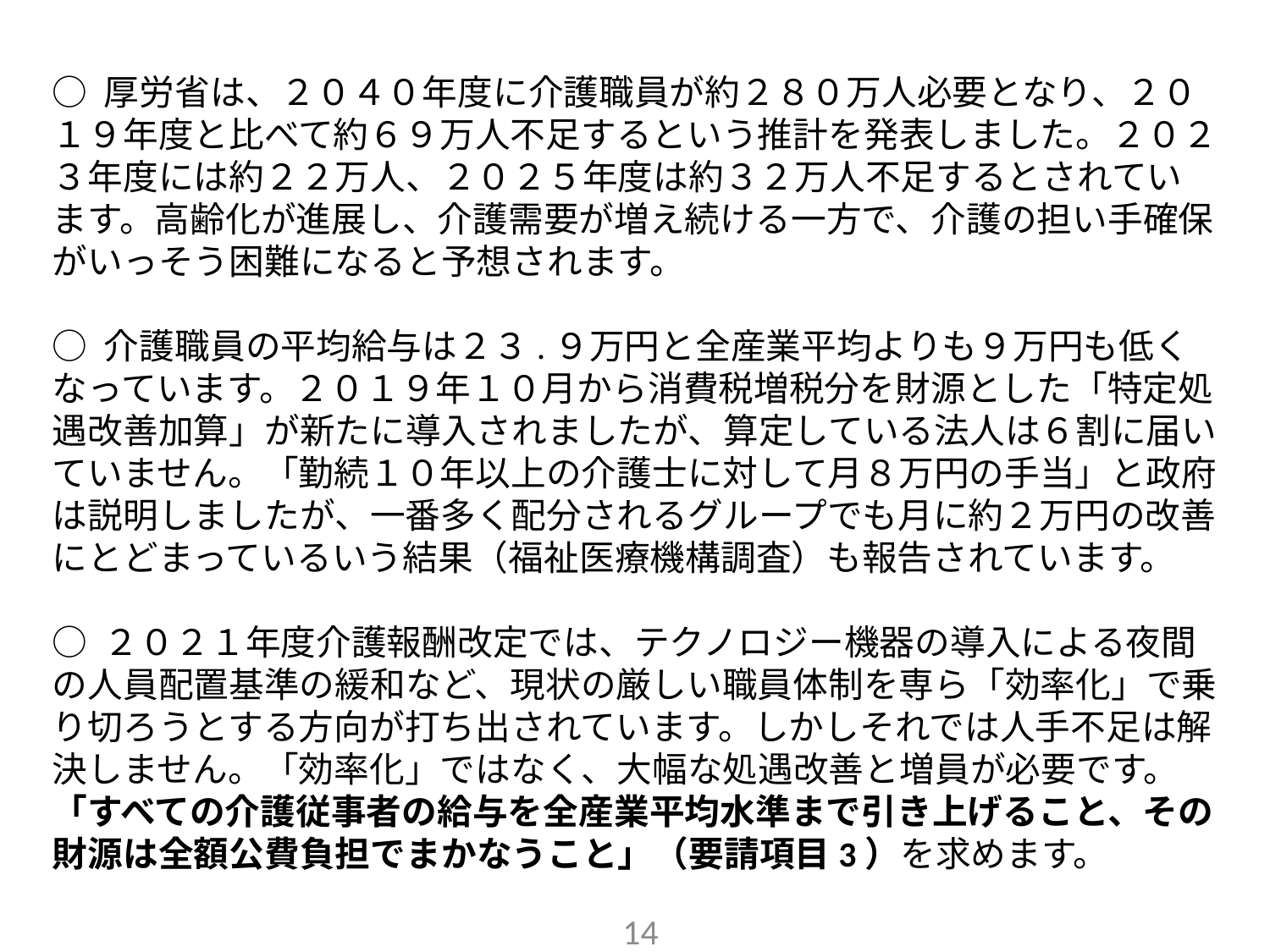

○ 厚労省は、２０４０年度に介護職員が約２８０万人必要となり、２０１９年度と比べて約６９万人不足するという推計を発表しました。２０２３年度には約２２万人、２０２５年度は約３２万人不足するとされています。高齢化が進展し、介護需要が増え続ける一方で、介護の担い手確保がいっそう困難になると予想されます。

○ 介護職員の平均給与は２３.９万円と全産業平均よりも９万円も低くなっています。２０１９年１０月から消費税増税分を財源とした「特定処遇改善加算」が新たに導入されましたが、算定している法人は６割に届いていません。「勤続１０年以上の介護士に対して月８万円の手当」と政府は説明しましたが、一番多く配分されるグループでも月に約２万円の改善にとどまっているいう結果（福祉医療機構調査）も報告されています。

○ ２０２１年度介護報酬改定では、テクノロジー機器の導入による夜間の人員配置基準の緩和など、現状の厳しい職員体制を専ら「効率化」で乗り切ろうとする方向が打ち出されています。しかしそれでは人手不足は解決しません。「効率化」ではなく、大幅な処遇改善と増員が必要です。「すべての介護従事者の給与を全産業平均水準まで引き上げること、その財源は全額公費負担でまかなうこと」（要請項目3）を求めます。
14